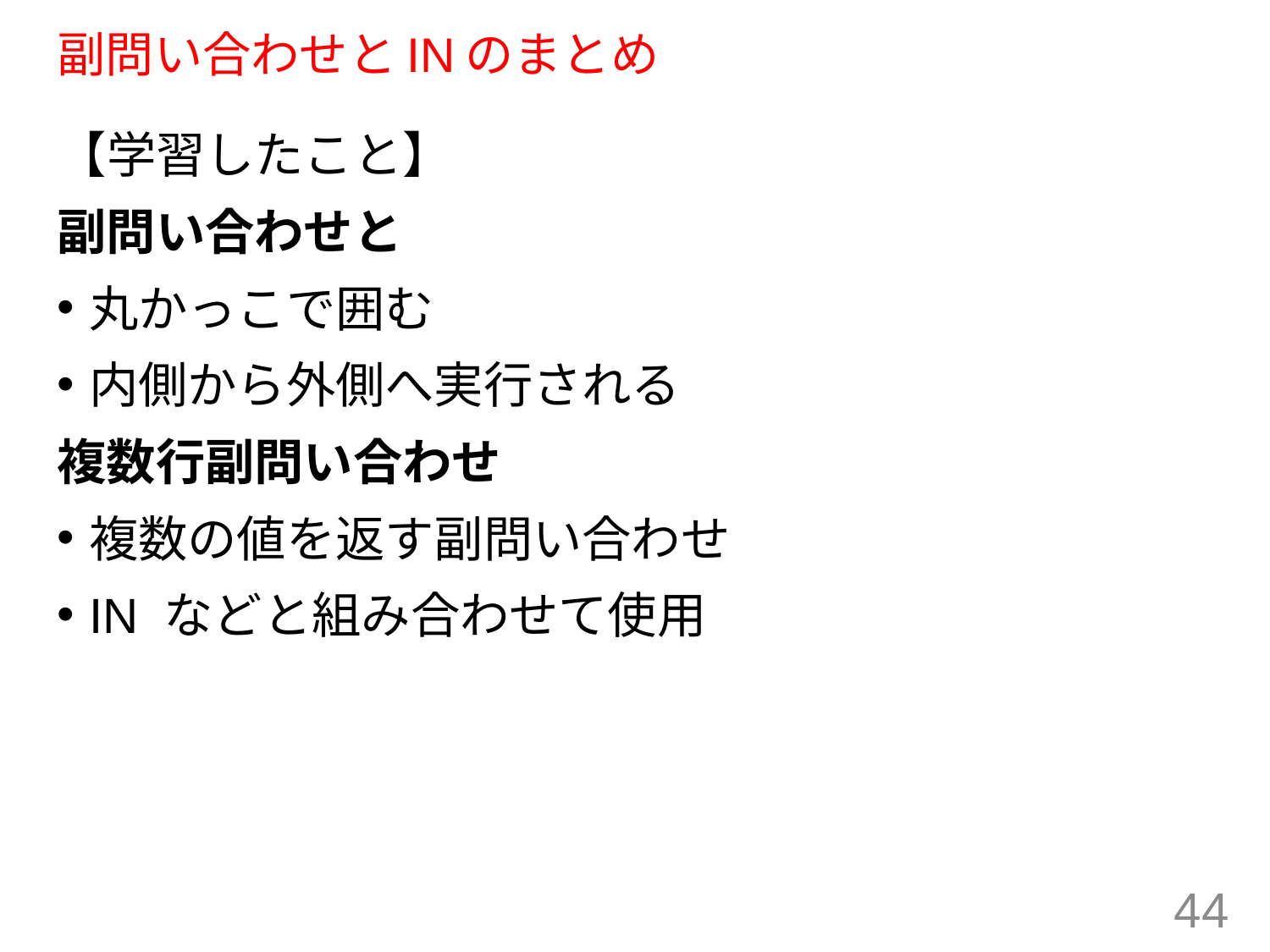

# 副問い合わせとINのまとめ
【学習したこと】
副問い合わせと
丸かっこで囲む
内側から外側へ実行される
複数行副問い合わせ
複数の値を返す副問い合わせ
IN などと組み合わせて使用
44